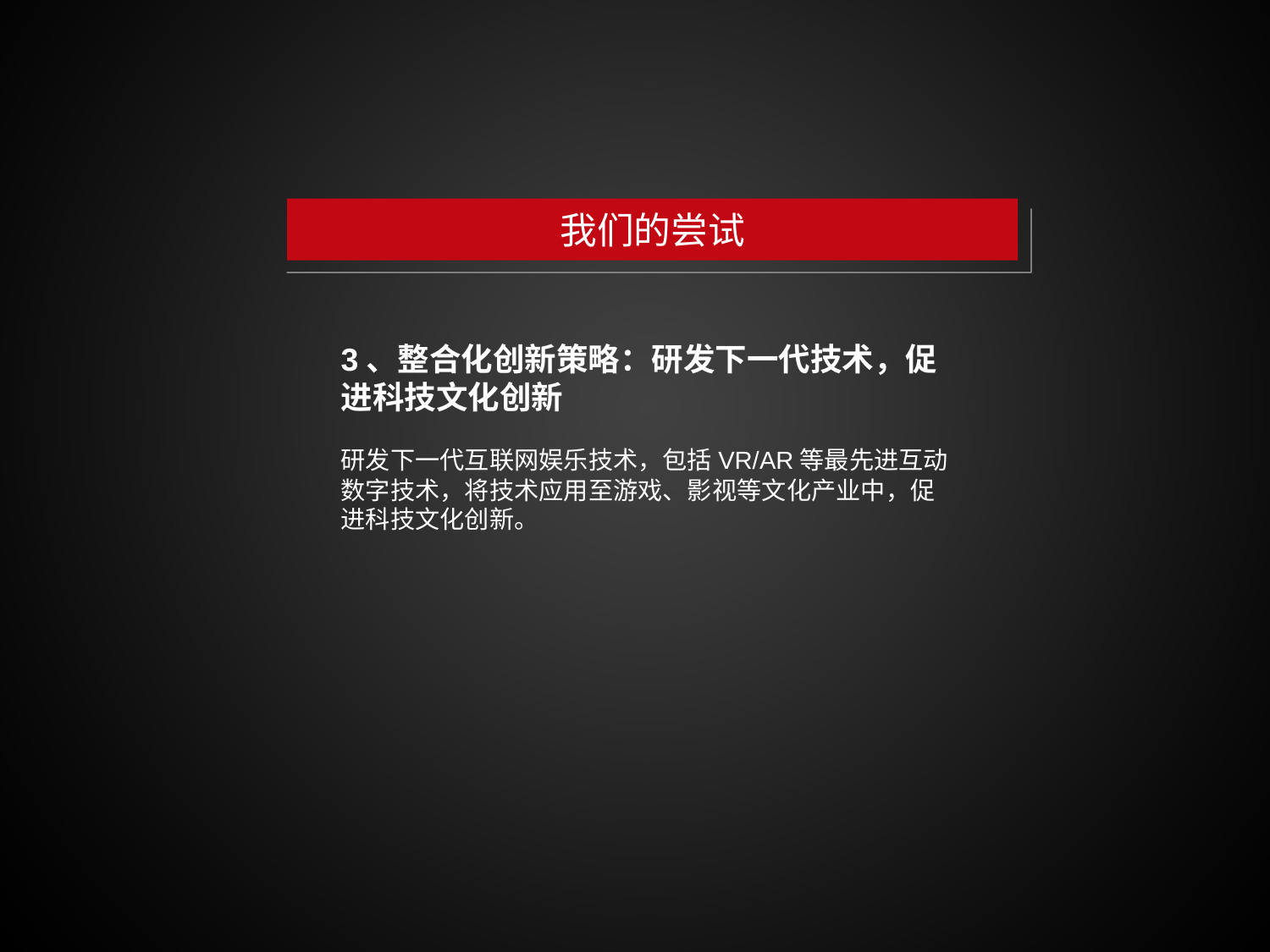

我们的尝试
3、整合化创新策略：研发下一代技术，促进科技文化创新

研发下一代互联网娱乐技术，包括VR/AR等最先进互动数字技术，将技术应用至游戏、影视等文化产业中，促进科技文化创新。